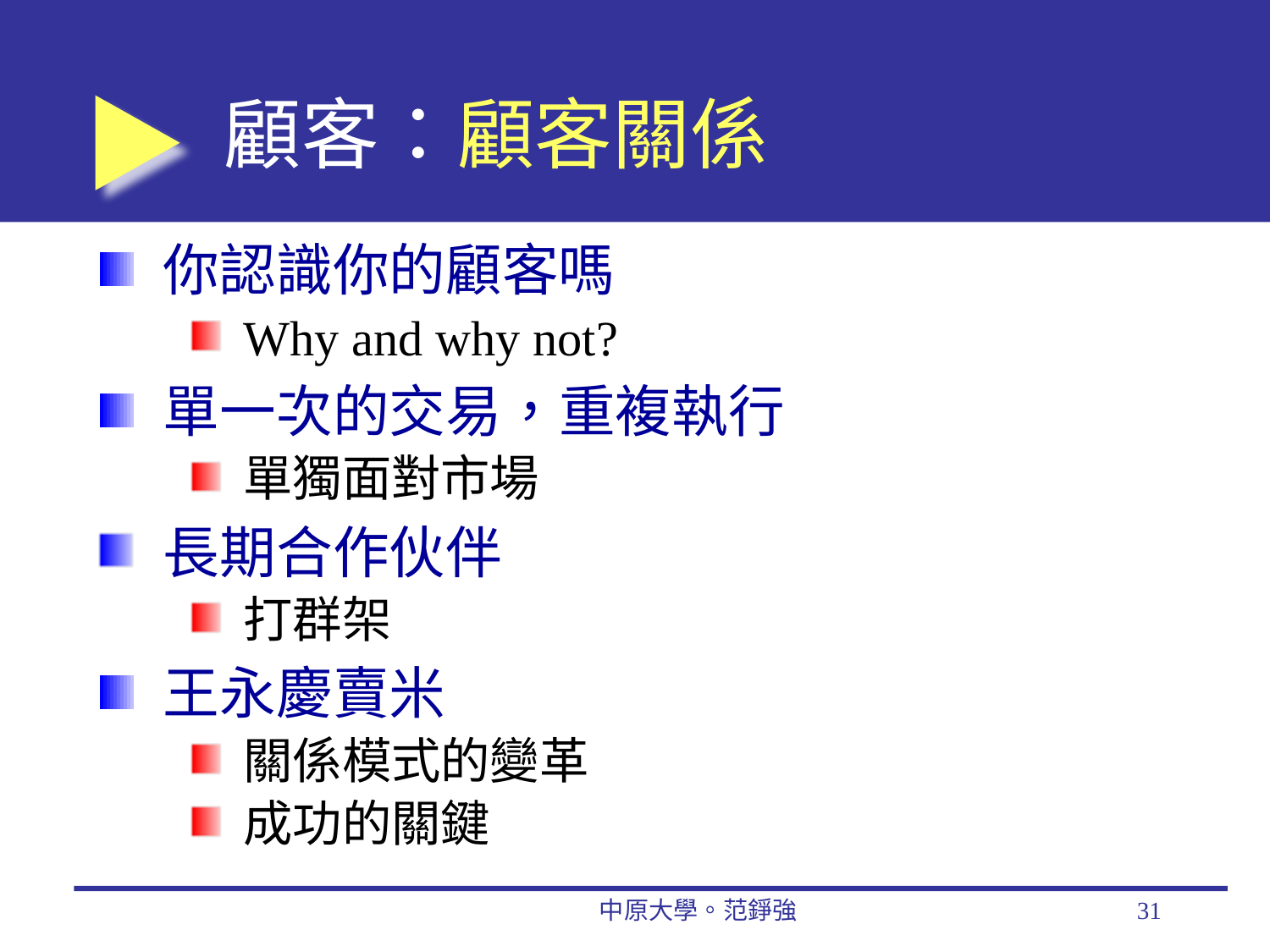

# 顧客：顧客關係
你認識你的顧客嗎
Why and why not?
單一次的交易，重複執行
單獨面對市場
長期合作伙伴
打群架
王永慶賣米
關係模式的變革
成功的關鍵
中原大學。范錚強
31